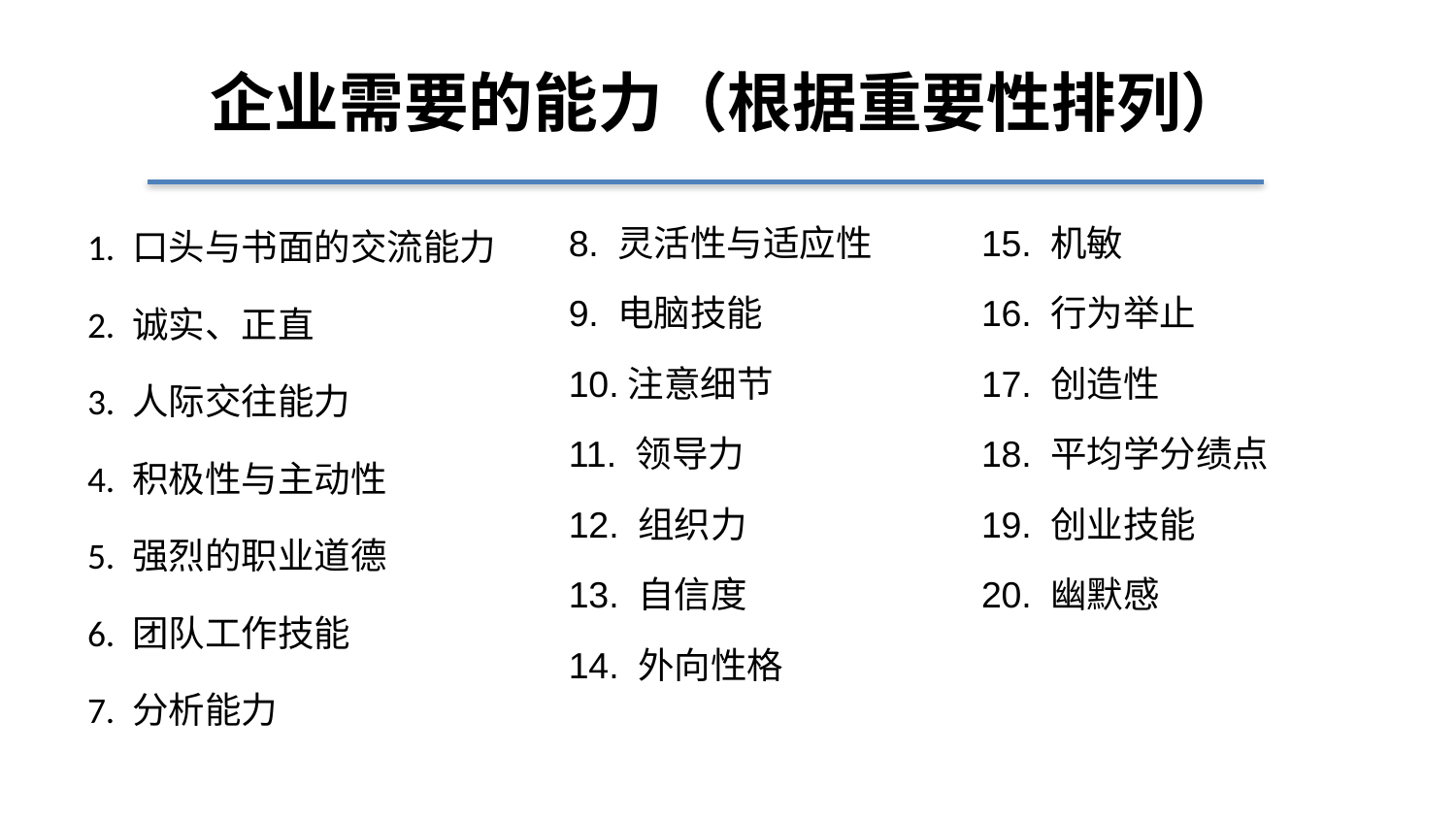

# 企业需要的能力（根据重要性排列）
1. 口头与书面的交流能力
2. 诚实、正直
3. 人际交往能力
4. 积极性与主动性
5. 强烈的职业道德
6. 团队工作技能
7. 分析能力
8. 灵活性与适应性
9. 电脑技能
10.注意细节
11. 领导力
12. 组织力
13. 自信度
14. 外向性格
15. 机敏
16. 行为举止
17. 创造性
18. 平均学分绩点
19. 创业技能
20. 幽默感